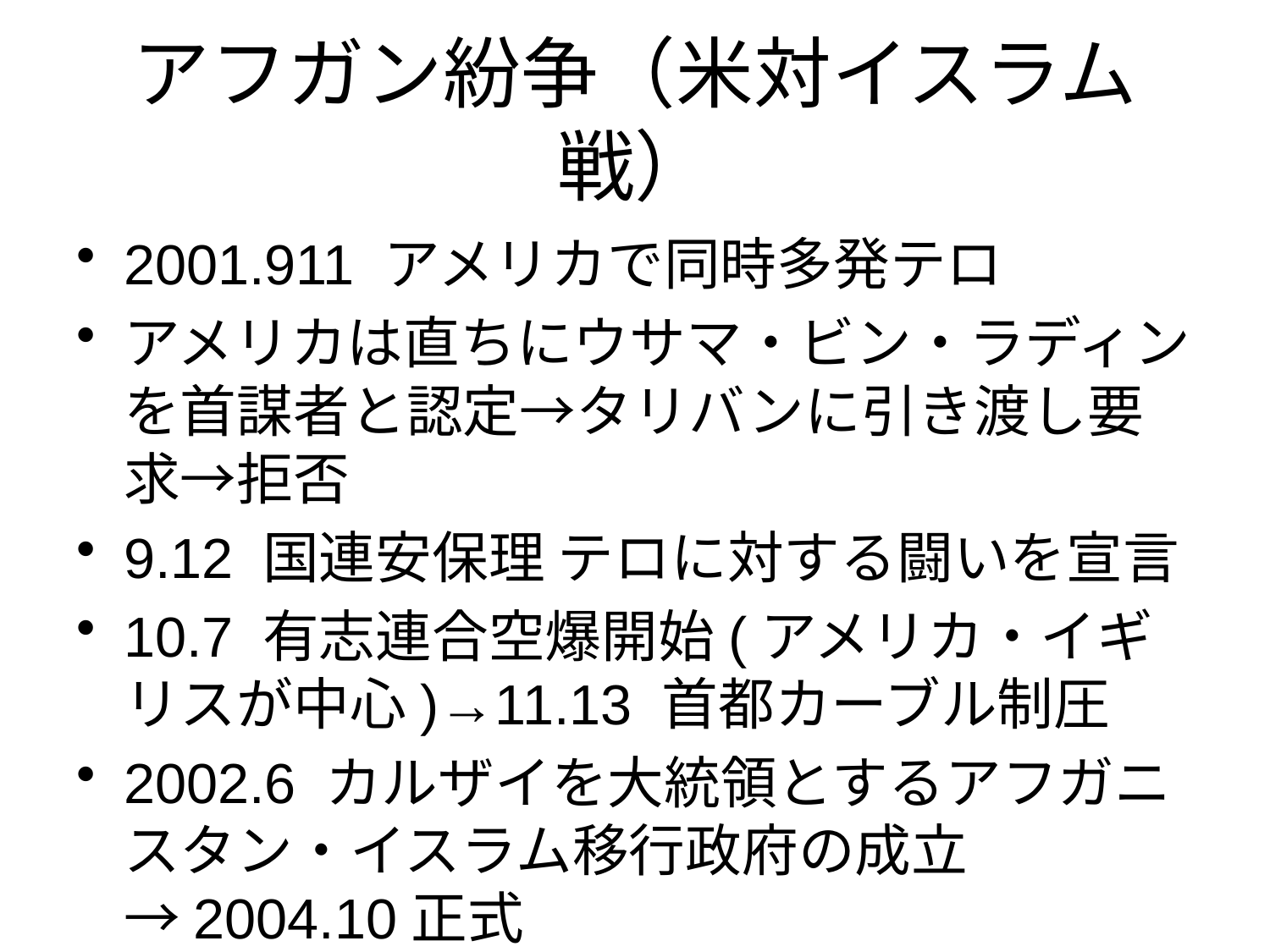

# アフガン紛争（米対イスラム戦）
2001.911 アメリカで同時多発テロ
アメリカは直ちにウサマ・ビン・ラディンを首謀者と認定→タリバンに引き渡し要求→拒否
9.12 国連安保理 テロに対する闘いを宣言
10.7 有志連合空爆開始(アメリカ・イギリスが中心)→11.13 首都カーブル制圧
2002.6 カルザイを大統領とするアフガニスタン・イスラム移行政府の成立→2004.10正式